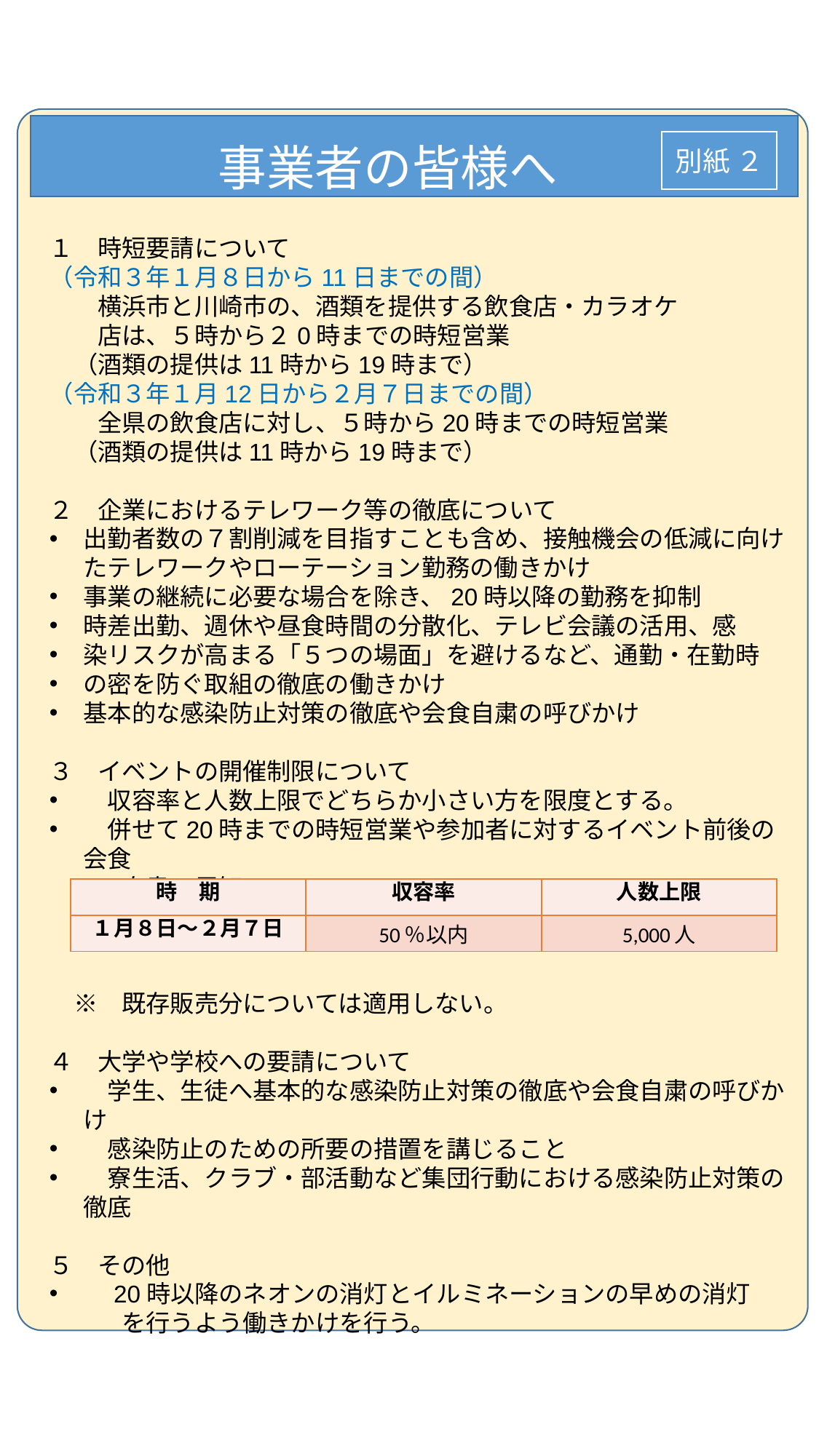

事業者の皆様へ
別紙 ２

１　時短要請について
（令和３年１月８日から11日までの間）
　　横浜市と川崎市の、酒類を提供する飲食店・カラオケ
　　店は、５時から２0時までの時短営業
　（酒類の提供は11時から19時まで）
（令和３年１月12日から２月７日までの間）
　　全県の飲食店に対し、５時から20時までの時短営業
　（酒類の提供は11時から19時まで）

２　企業におけるテレワーク等の徹底について
出勤者数の７割削減を目指すことも含め、接触機会の低減に向けたテレワークやローテーション勤務の働きかけ
事業の継続に必要な場合を除き、20時以降の勤務を抑制
時差出勤、週休や昼食時間の分散化、テレビ会議の活用、感
染リスクが高まる「５つの場面」を避けるなど、通勤・在勤時
の密を防ぐ取組の徹底の働きかけ
基本的な感染防止対策の徹底や会食自粛の呼びかけ

３　イベントの開催制限について
　収容率と人数上限でどちらか小さい方を限度とする。
　併せて20時までの時短営業や参加者に対するイベント前後の会食
　　　自粛の周知

　※　既存販売分については適用しない。

４　大学や学校への要請について
　学生、生徒へ基本的な感染防止対策の徹底や会食自粛の呼びかけ
　感染防止のための所要の措置を講じること
　寮生活、クラブ・部活動など集団行動における感染防止対策の徹底

５　その他
　20時以降のネオンの消灯とイルミネーションの早めの消灯
　　　を行うよう働きかけを行う。

| 時　期 | 収容率 | 人数上限 |
| --- | --- | --- |
| １月８日～２月７日 | 50％以内 | 5,000人 |